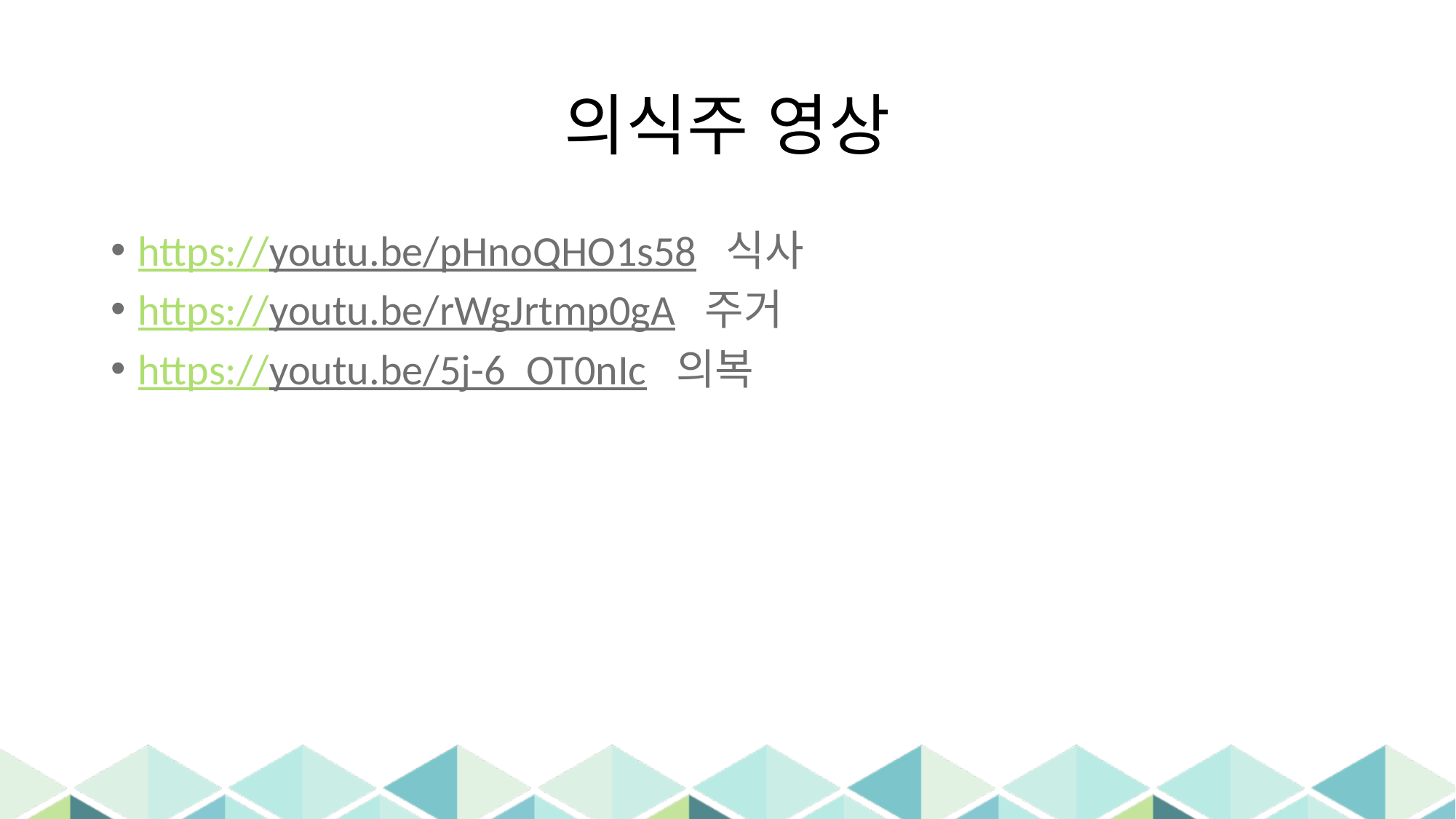

# 의식주 영상
https://youtu.be/pHnoQHO1s58  식사
https://youtu.be/rWgJrtmp0gA  주거
https://youtu.be/5j-6_OT0nIc  의복